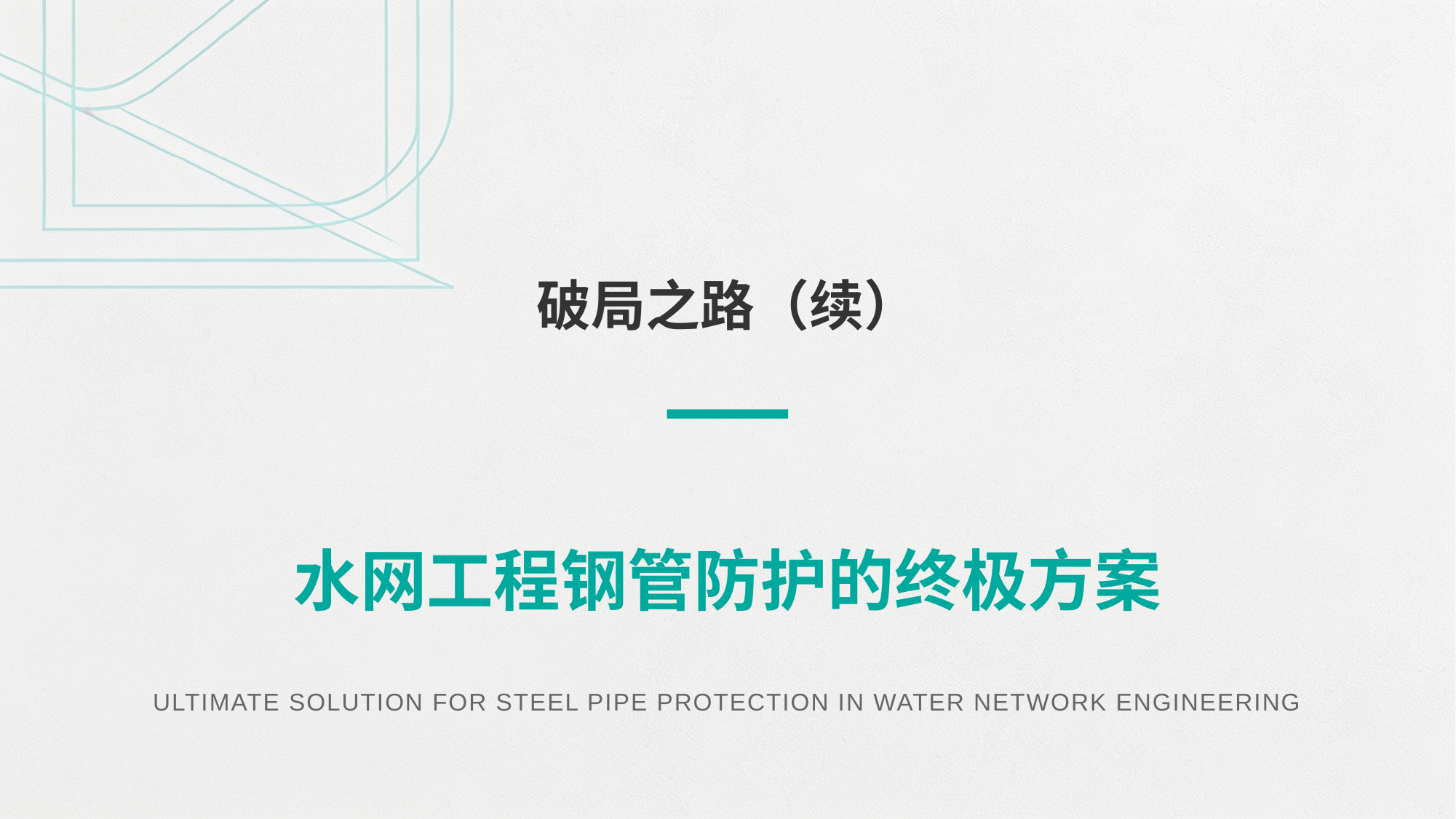

破局之路（续）

水网工程钢管防护的终极方案
ULTIMATE SOLUTION FOR STEEL PIPE PROTECTION IN WATER NETWORK ENGINEERING